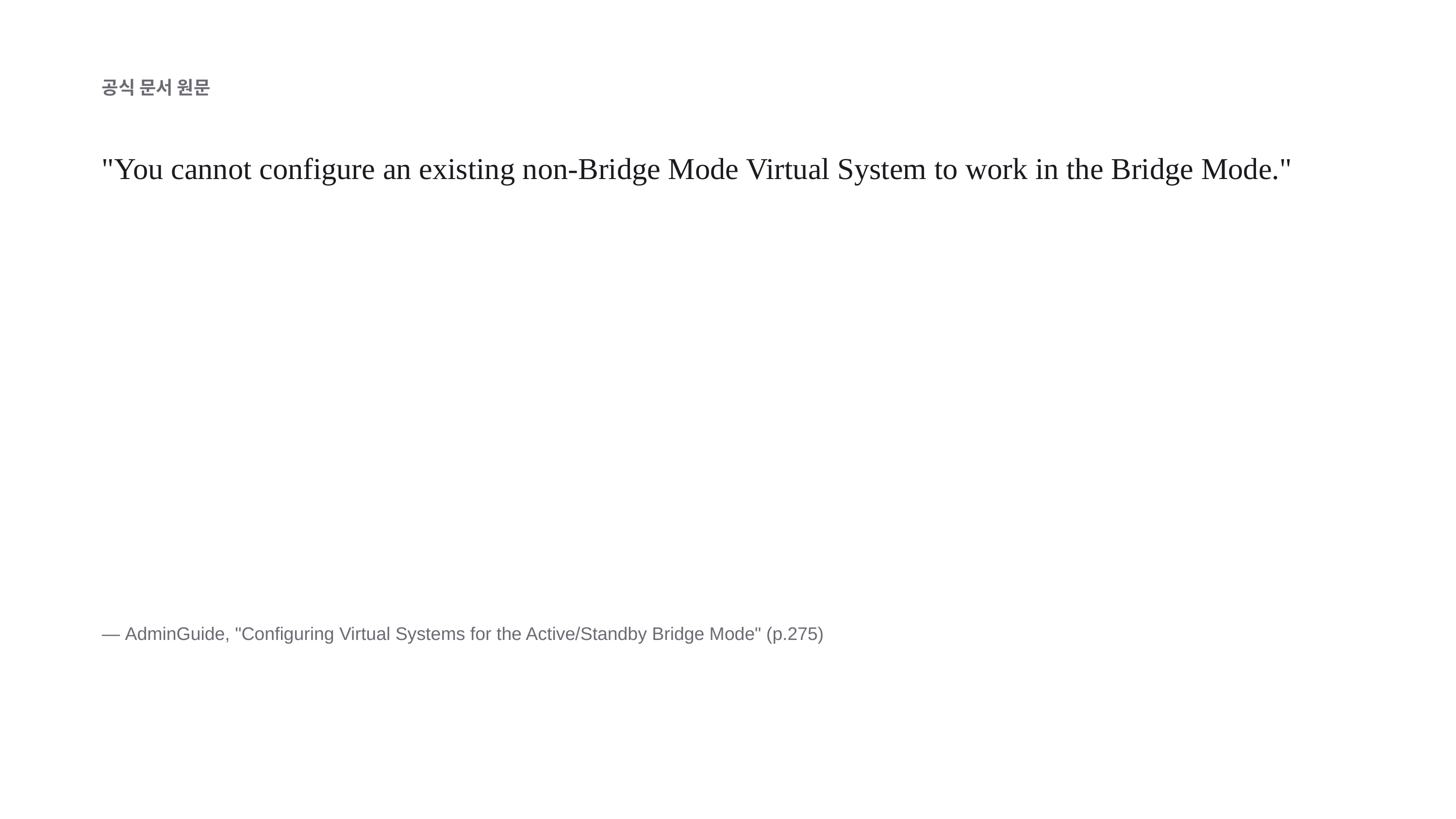

공식 문서 원문
"You cannot configure an existing non-Bridge Mode Virtual System to work in the Bridge Mode."
— AdminGuide, "Configuring Virtual Systems for the Active/Standby Bridge Mode" (p.275)